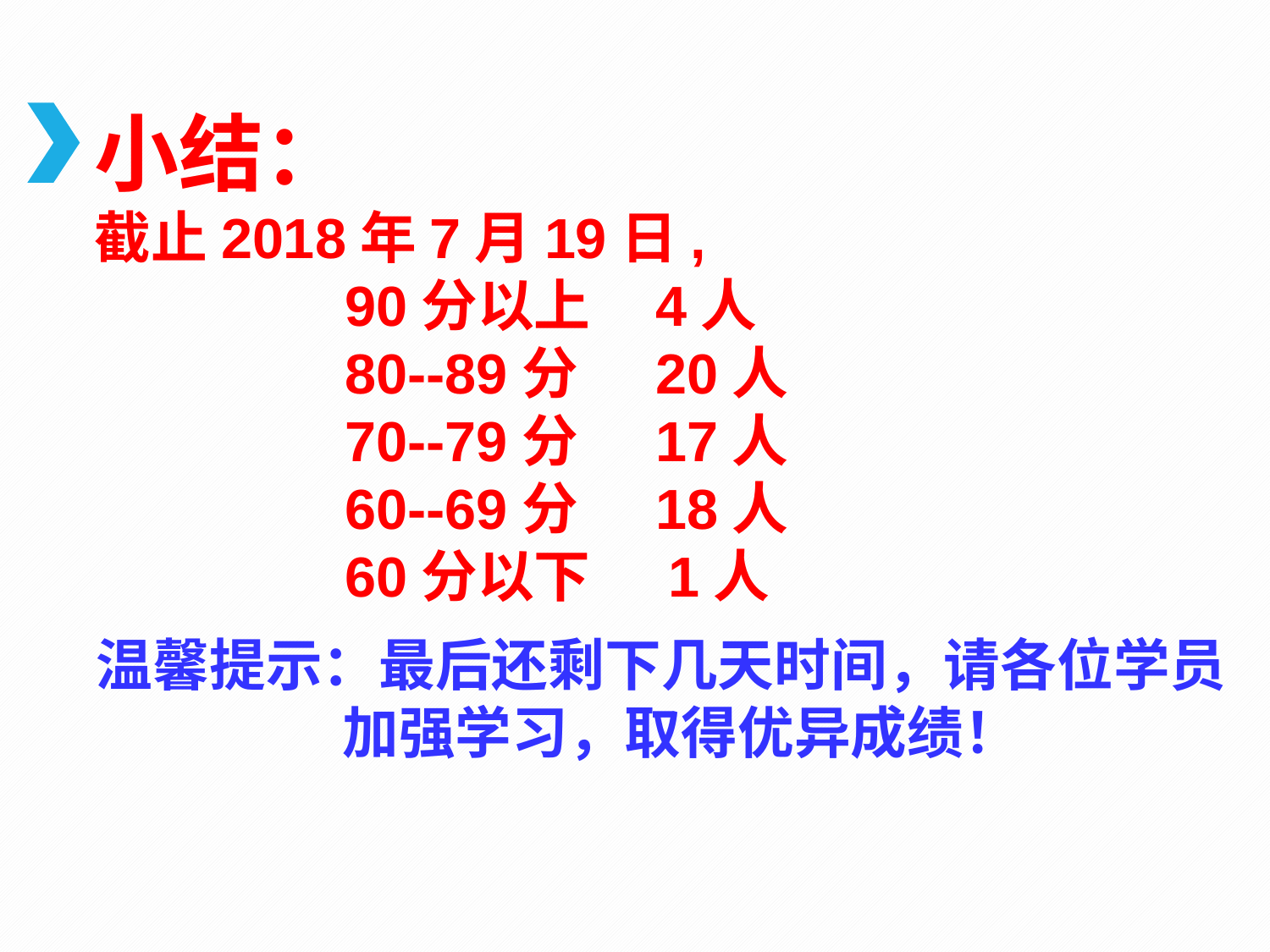

小结：
截止2018年7月19日,
                90分以上    4人
                80--89分     20人
                70--79分     17人
                60--69分     18人
                60分以下     1人

温馨提示：最后还剩下几天时间，请各位学员
                  加强学习，取得优异成绩！